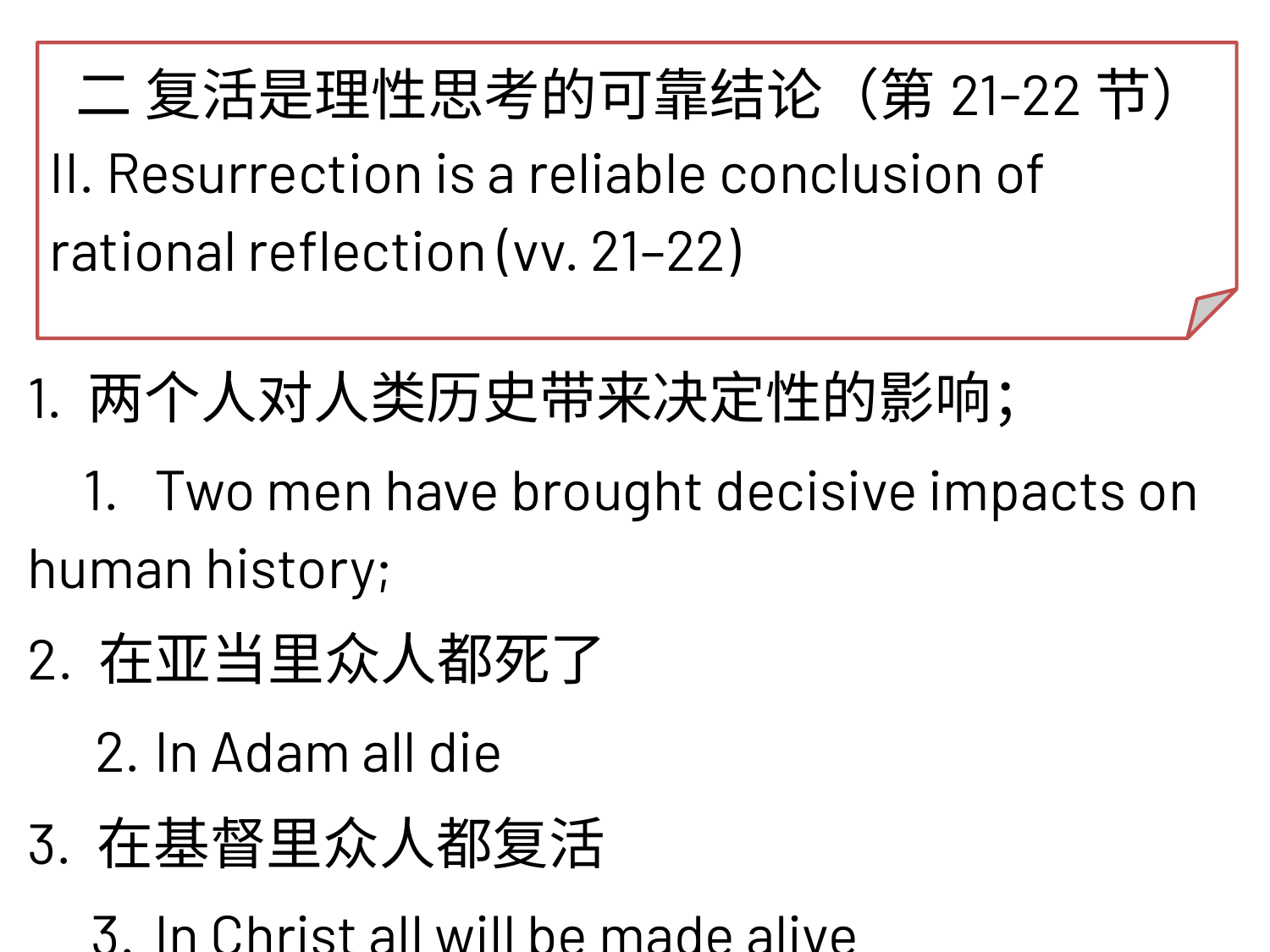

二 复活是理性思考的可靠结论（第21-22节） II. Resurrection is a reliable conclusion of rational reflection (vv. 21–22)
1. 两个人对人类历史带来决定性的影响；
     1.	Two men have brought decisive impacts on human history;
2. 在亚当里众人都死了
      2.	In Adam all die
3. 在基督里众人都复活
	3.	In Christ all will be made alive